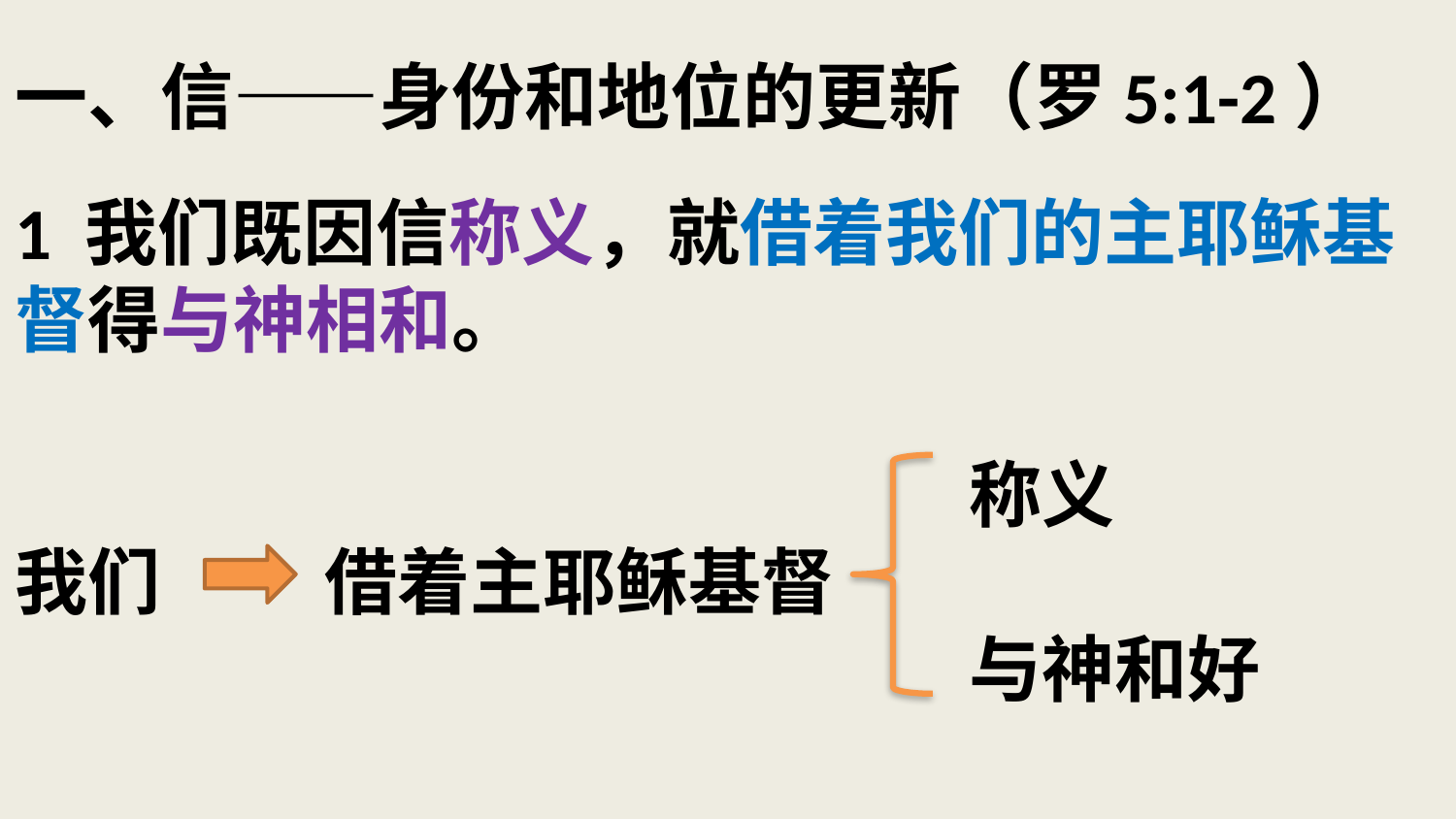

# 一、信——身份和地位的更新（罗5:1-2） 1 我们既因信称义，就借着我们的主耶稣基督得与神相和。 称义 我们          借着主耶稣基督 与神和好